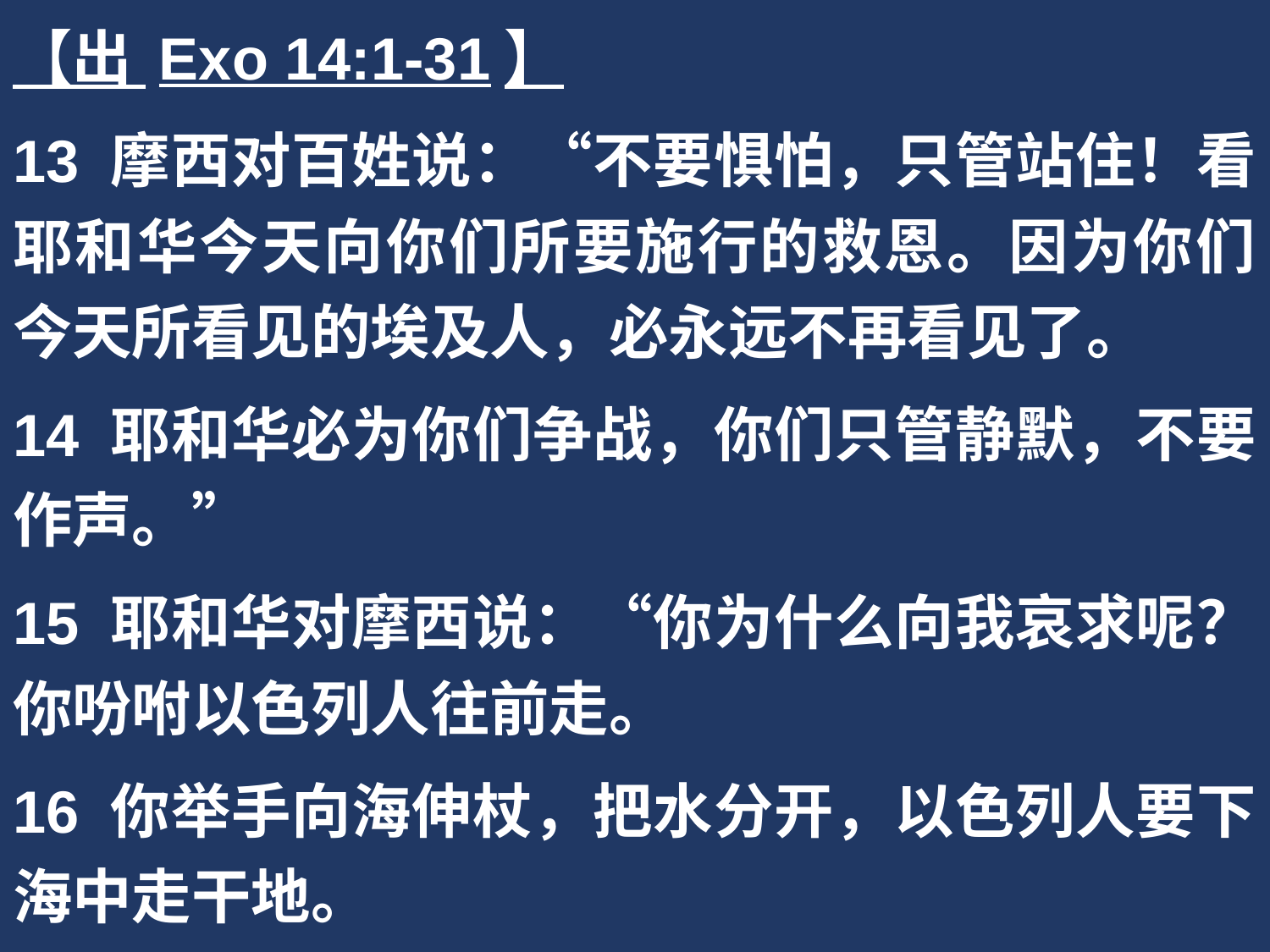

【出 Exo 14:1-31】
13 摩西对百姓说：“不要惧怕，只管站住！看耶和华今天向你们所要施行的救恩。因为你们今天所看见的埃及人，必永远不再看见了。
14 耶和华必为你们争战，你们只管静默，不要作声。”
15 耶和华对摩西说：“你为什么向我哀求呢？你吩咐以色列人往前走。
16 你举手向海伸杖，把水分开，以色列人要下海中走干地。